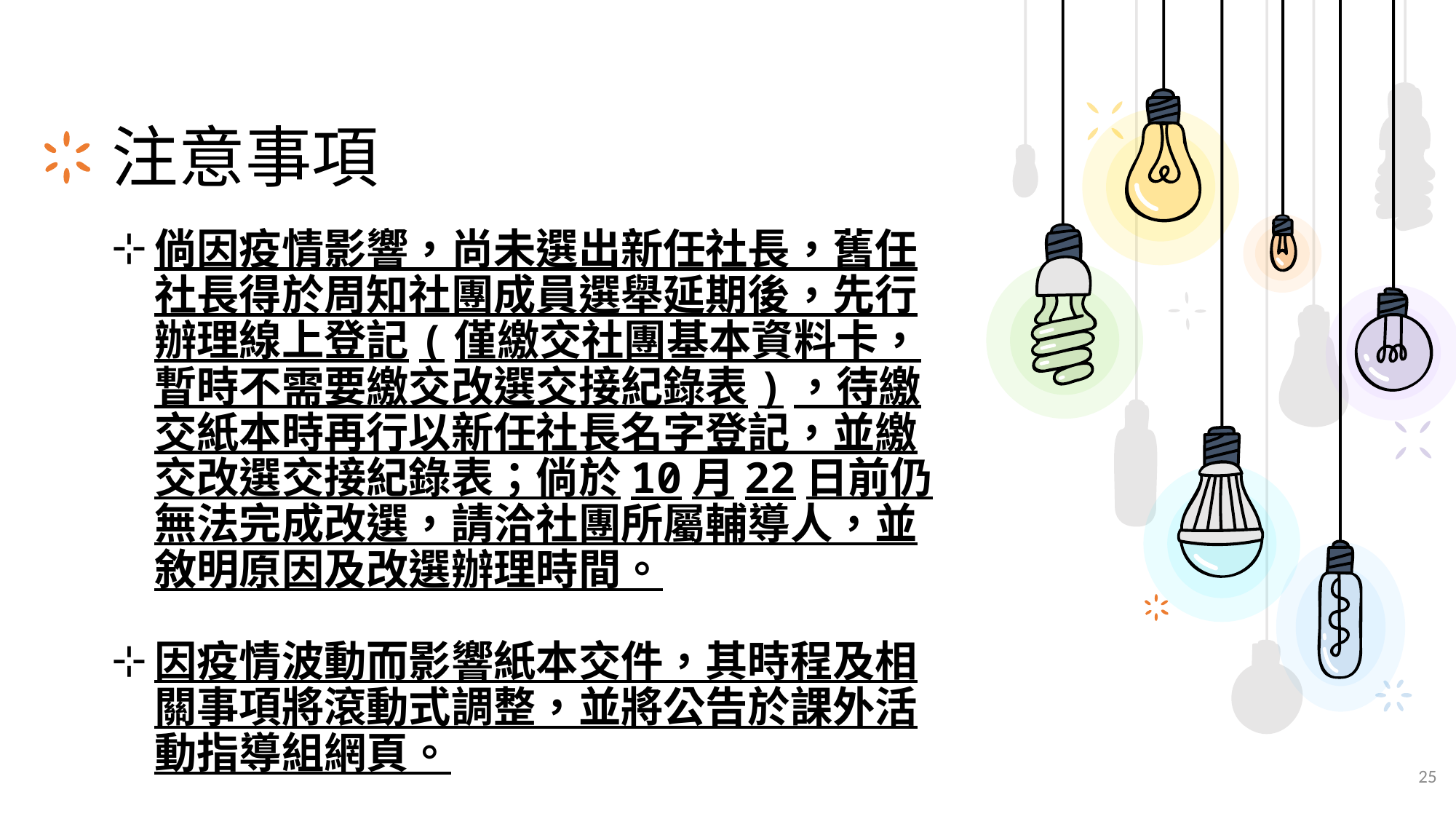

# 注意事項
倘因疫情影響，尚未選出新任社長，舊任社長得於周知社團成員選舉延期後，先行辦理線上登記(僅繳交社團基本資料卡，暫時不需要繳交改選交接紀錄表)，待繳交紙本時再行以新任社長名字登記，並繳交改選交接紀錄表；倘於10月22日前仍無法完成改選，請洽社團所屬輔導人，並敘明原因及改選辦理時間。

因疫情波動而影響紙本交件，其時程及相關事項將滾動式調整，並將公告於課外活動指導組網頁。

25